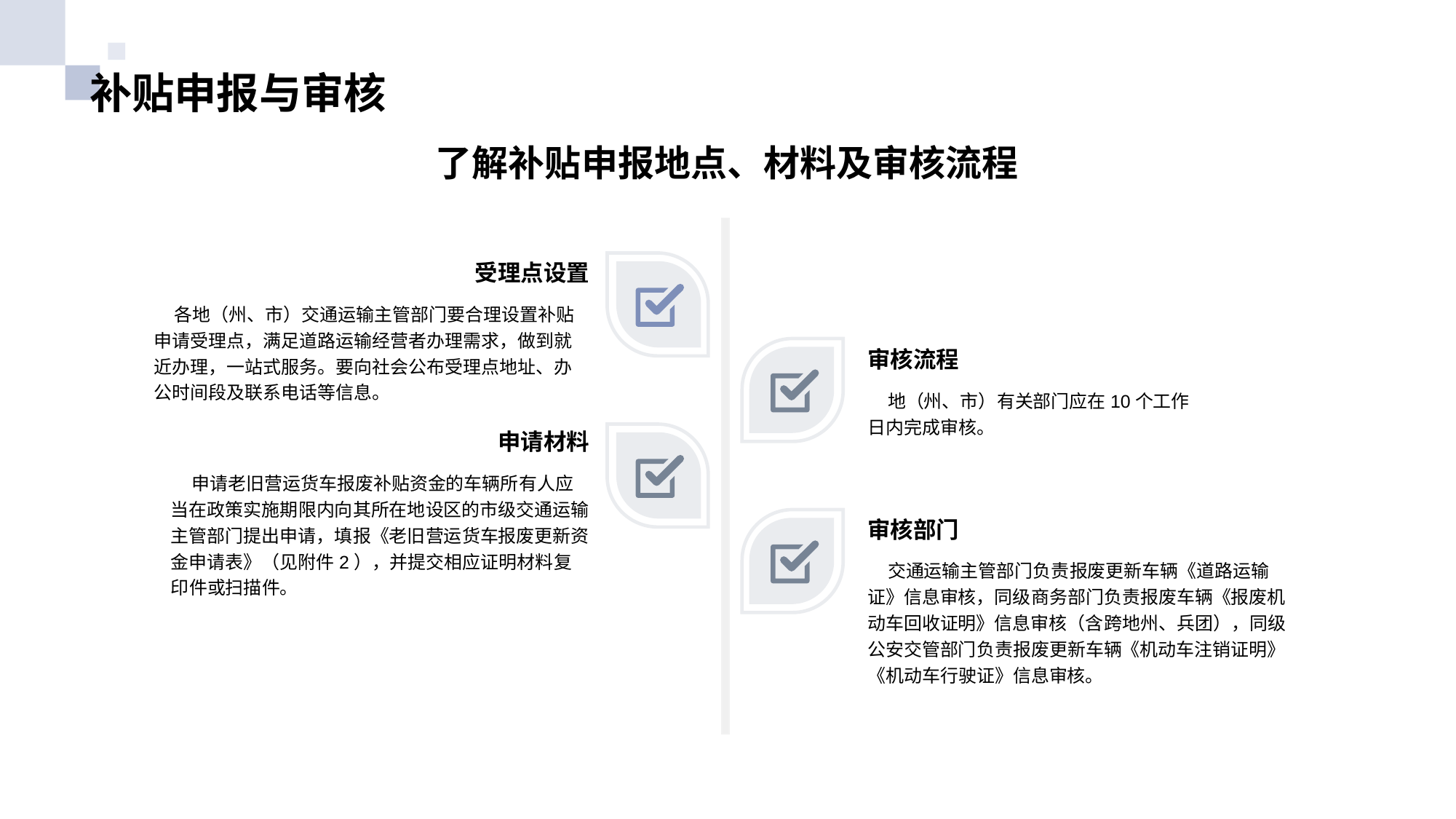

# 补贴申报与审核
了解补贴申报地点、材料及审核流程

受理点设置
    各地（州、市）交通运输主管部门要合理设置补贴申请受理点，满足道路运输经营者办理需求，做到就近办理，一站式服务。要向社会公布受理点地址、办公时间段及联系电话等信息。

审核流程
    地（州、市）有关部门应在10个工作日内完成审核。
申请材料
    申请老旧营运货车报废补贴资金的车辆所有人应当在政策实施期限内向其所在地设区的市级交通运输主管部门提出申请，填报《老旧营运货车报废更新资金申请表》（见附件2），并提交相应证明材料复印件或扫描件。

审核部门
    交通运输主管部门负责报废更新车辆《道路运输证》信息审核，同级商务部门负责报废车辆《报废机动车回收证明》信息审核（含跨地州、兵团），同级公安交管部门负责报废更新车辆《机动车注销证明》《机动车行驶证》信息审核。